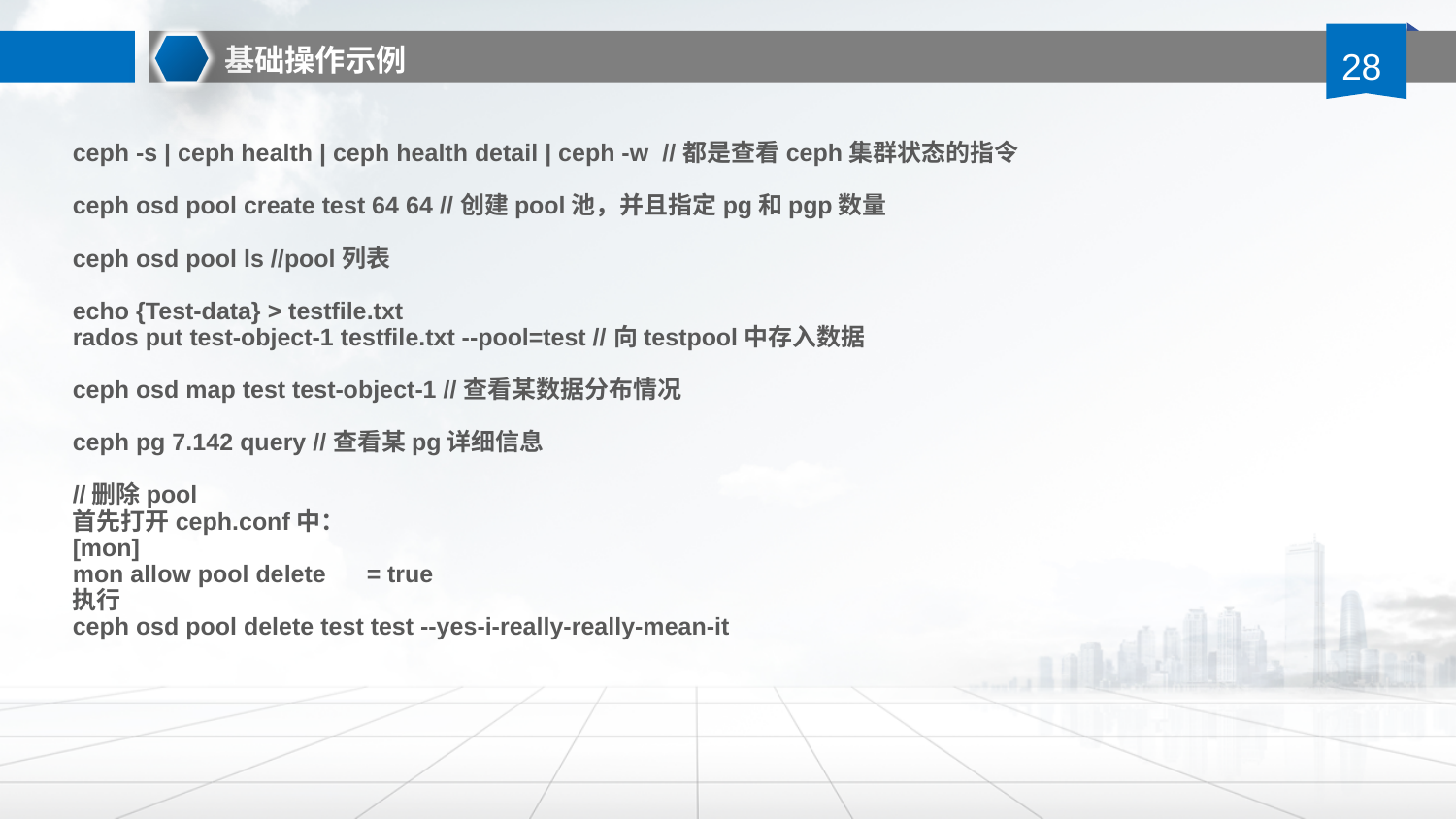

基础操作示例
28

ceph -s | ceph health | ceph health detail | ceph -w  //都是查看ceph集群状态的指令

ceph osd pool create test 64 64 //创建pool池，并且指定pg和pgp数量

ceph osd pool ls //pool列表

echo {Test-data} > testfile.txt
rados put test-object-1 testfile.txt --pool=test //向testpool中存入数据

ceph osd map test test-object-1 //查看某数据分布情况

ceph pg 7.142 query //查看某pg详细信息

//删除pool
首先打开ceph.conf中：
[mon]
mon allow pool delete      = true
执行
ceph osd pool delete test test --yes-i-really-really-mean-it